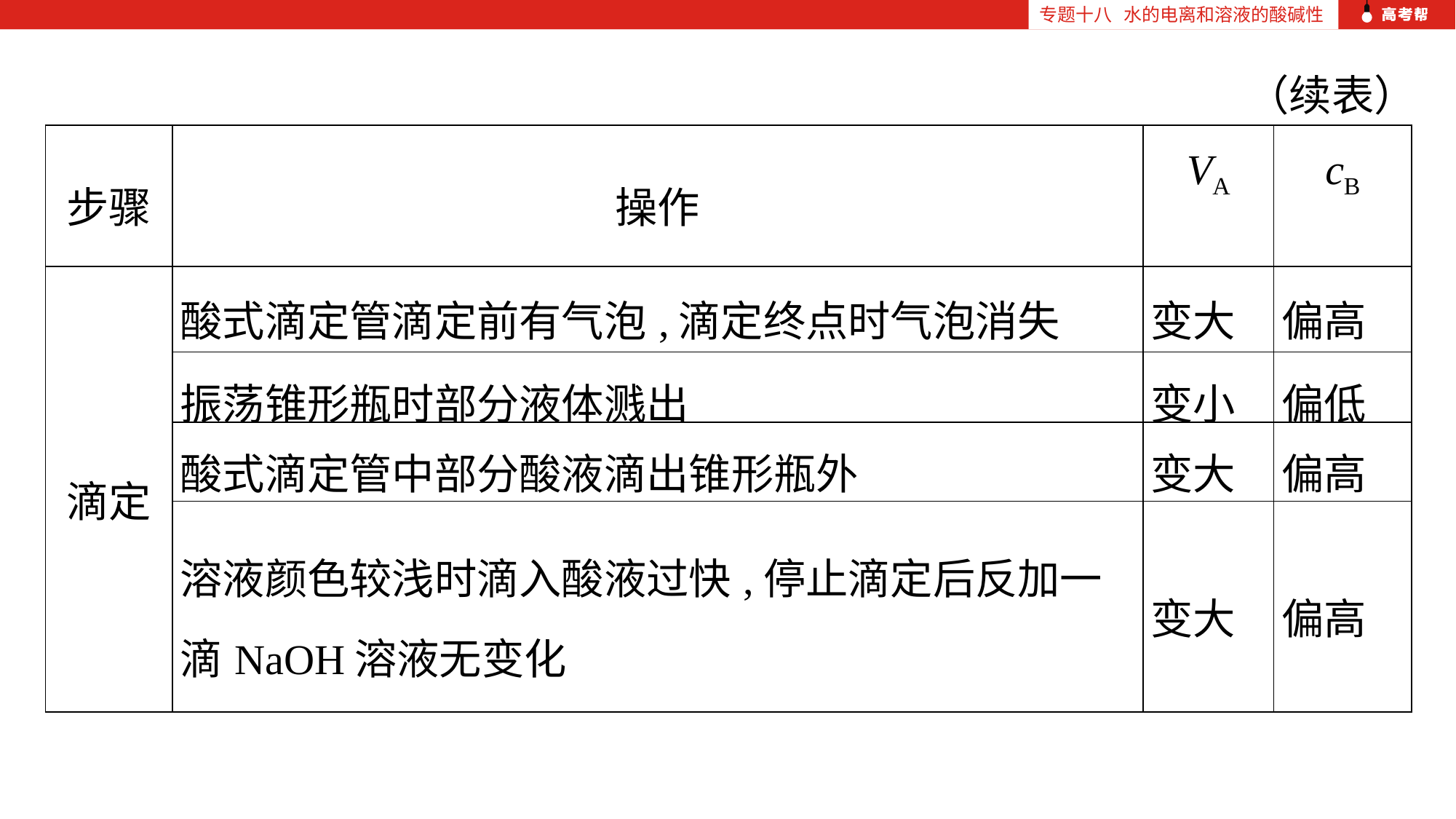

专题十八   水的电离和溶液的酸碱性

（续表）
| 步骤 | 操作 | VA | cB |
| --- | --- | --- | --- |
| 滴定 | 酸式滴定管滴定前有气泡,滴定终点时气泡消失 | 变大 | 偏高 |
|  | 振荡锥形瓶时部分液体溅出 | 变小 | 偏低 |
|  | 酸式滴定管中部分酸液滴出锥形瓶外 | 变大 | 偏高 |
|  | 溶液颜色较浅时滴入酸液过快,停止滴定后反加一滴NaOH溶液无变化 | 变大 | 偏高 |